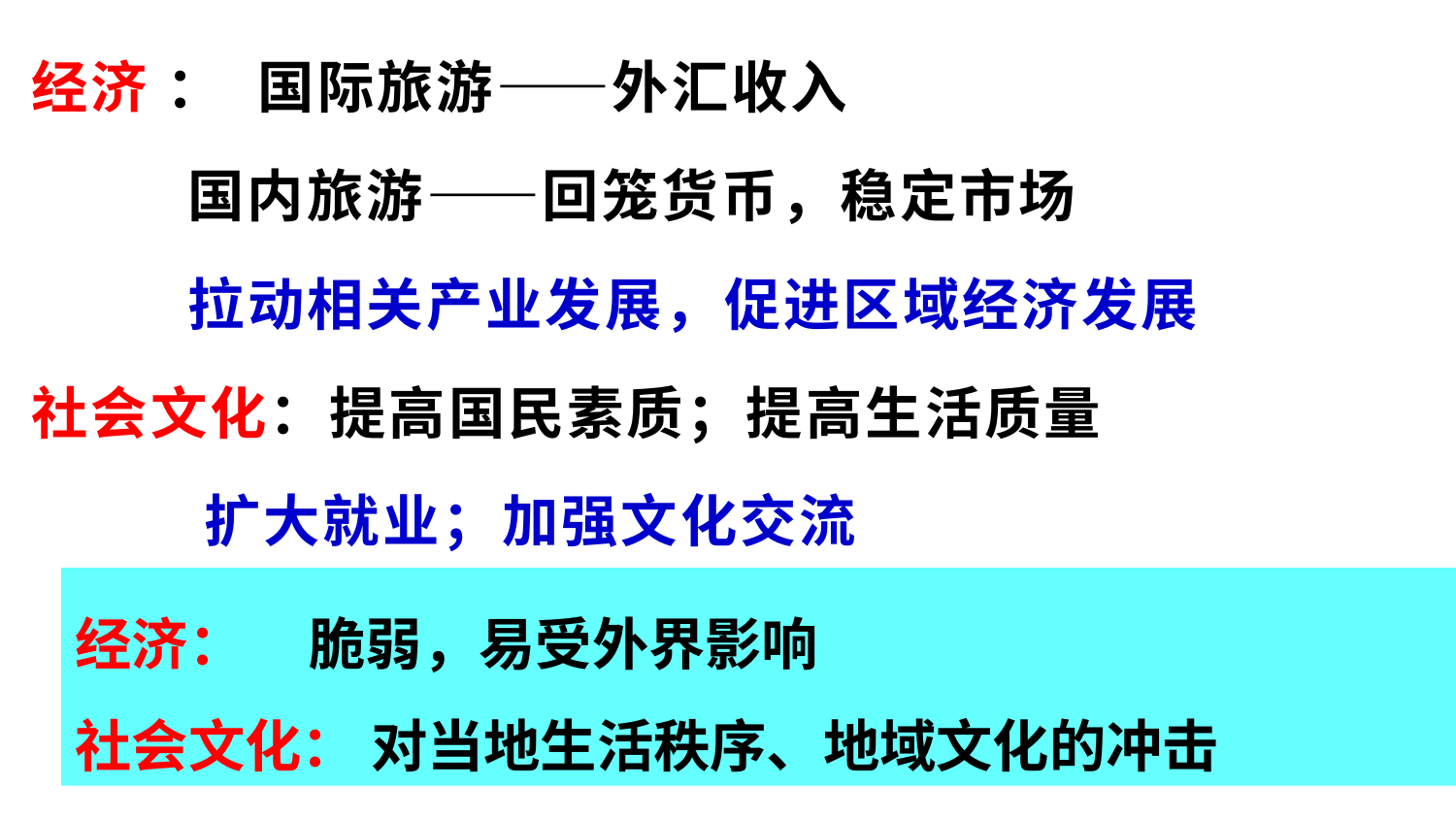

经济 ：  国际旅游——外汇收入
         国内旅游——回笼货币，稳定市场
         拉动相关产业发展，促进区域经济发展
社会文化：提高国民素质；提高生活质量
          扩大就业；加强文化交流

经济：     脆弱，易受外界影响
社会文化： 对当地生活秩序、地域文化的冲击